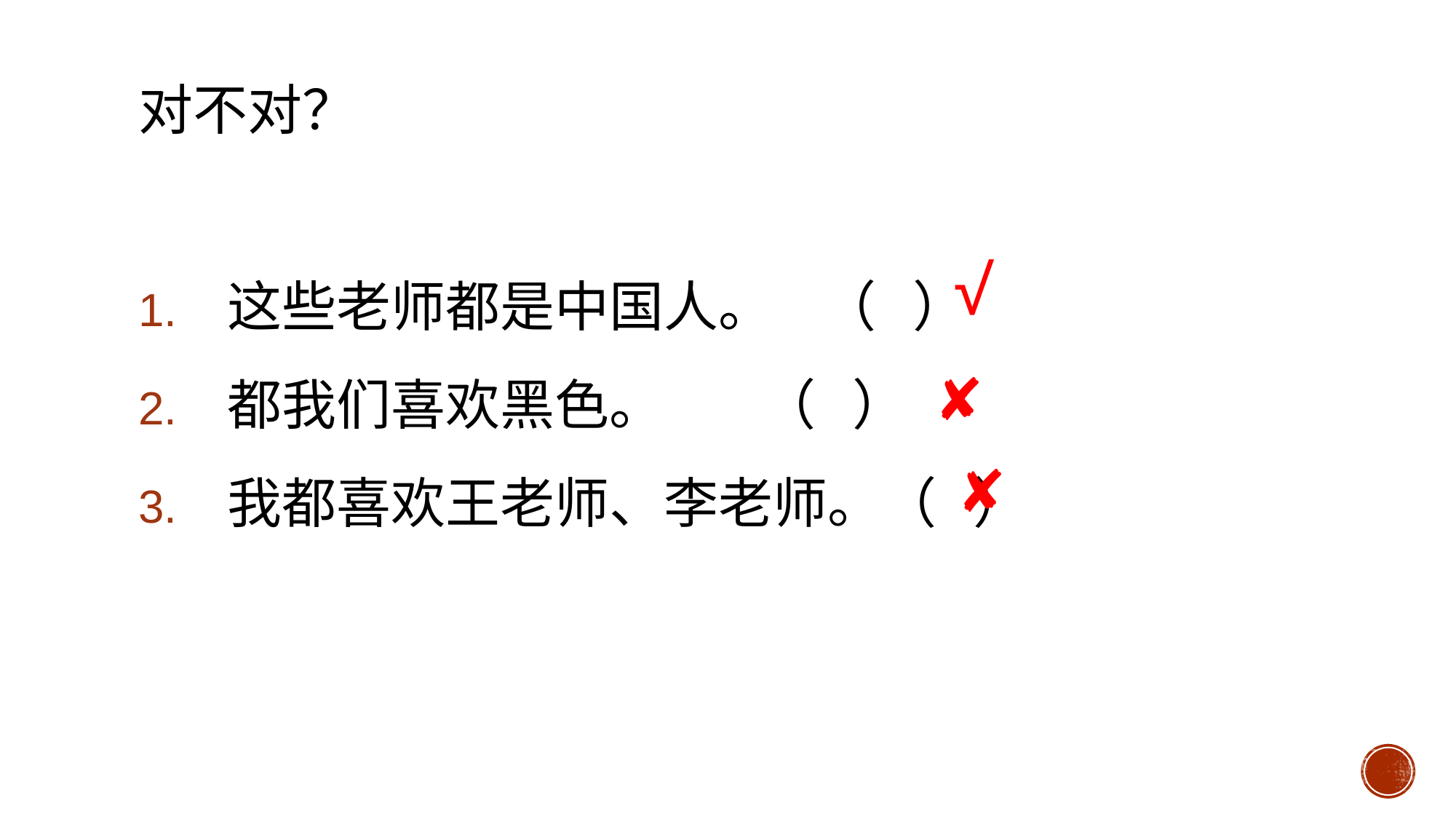

对不对？

这些老师都是中国人。    （   ）
都我们喜欢黑色。        （   ）
我都喜欢王老师、李老师。（   ）
√
✘
✘